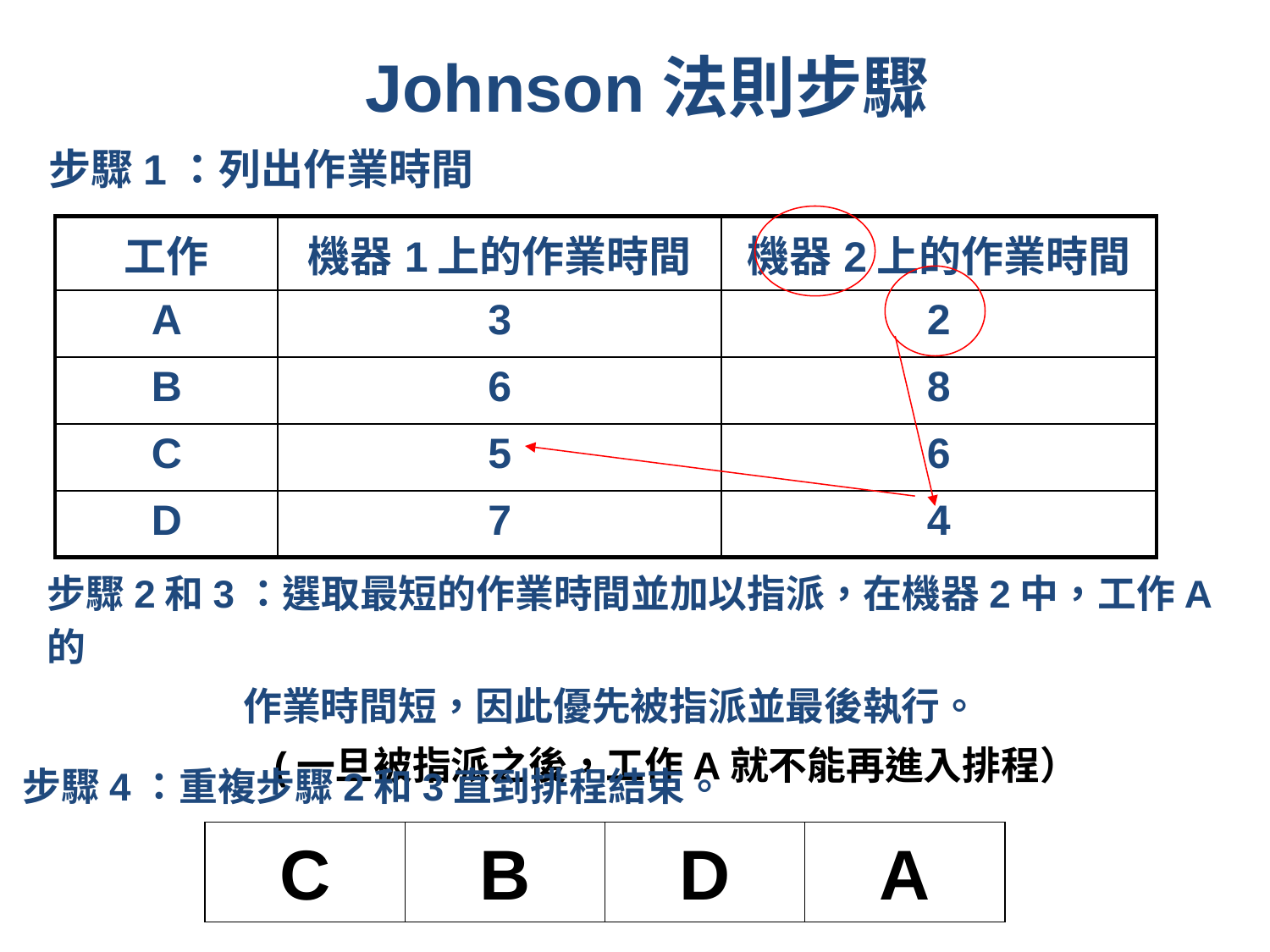

Johnson法則步驟
步驟1：列出作業時間

| 工作 | 機器1上的作業時間 | 機器2上的作業時間 |
| --- | --- | --- |
| A | 3 | 2 |
| B | 6 | 8 |
| C | 5 | 6 |
| D | 7 | 4 |

步驟2和3：選取最短的作業時間並加以指派，在機器2中，工作A的
                     作業時間短，因此優先被指派並最後執行。
                     (一旦被指派之後，工作A就不能再進入排程）
步驟4：重複步驟2和3直到排程結束。
C
B
D
A